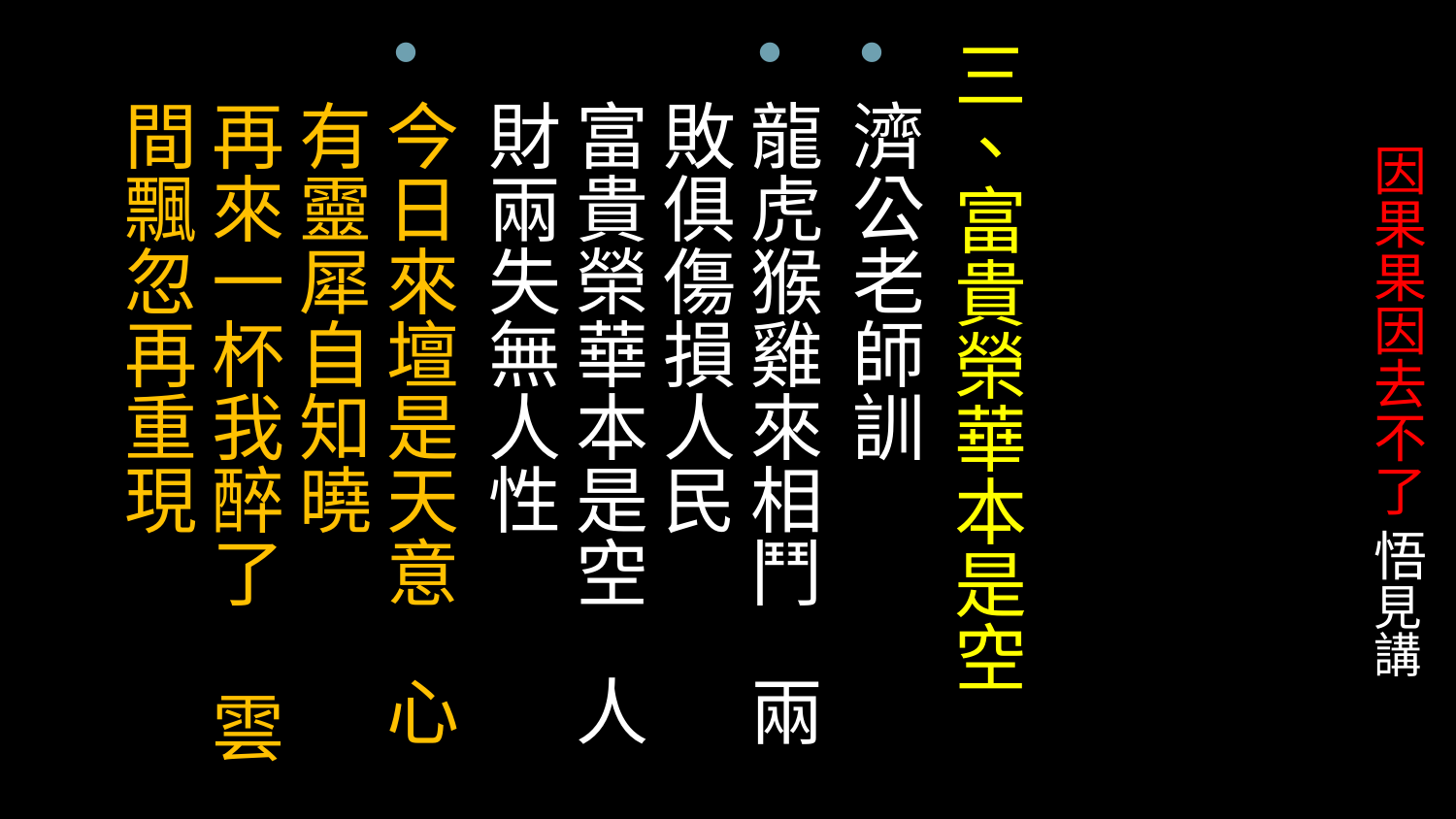

三、富貴榮華本是空
濟公老師訓
龍虎猴雞來相鬥    兩敗俱傷損人民 
富貴榮華本是空    人財兩失無人性
今日來壇是天意    心有靈犀自知曉 
再來一杯我醉了     雲間飄忽再重現

# 因果果因去不了 悟見講